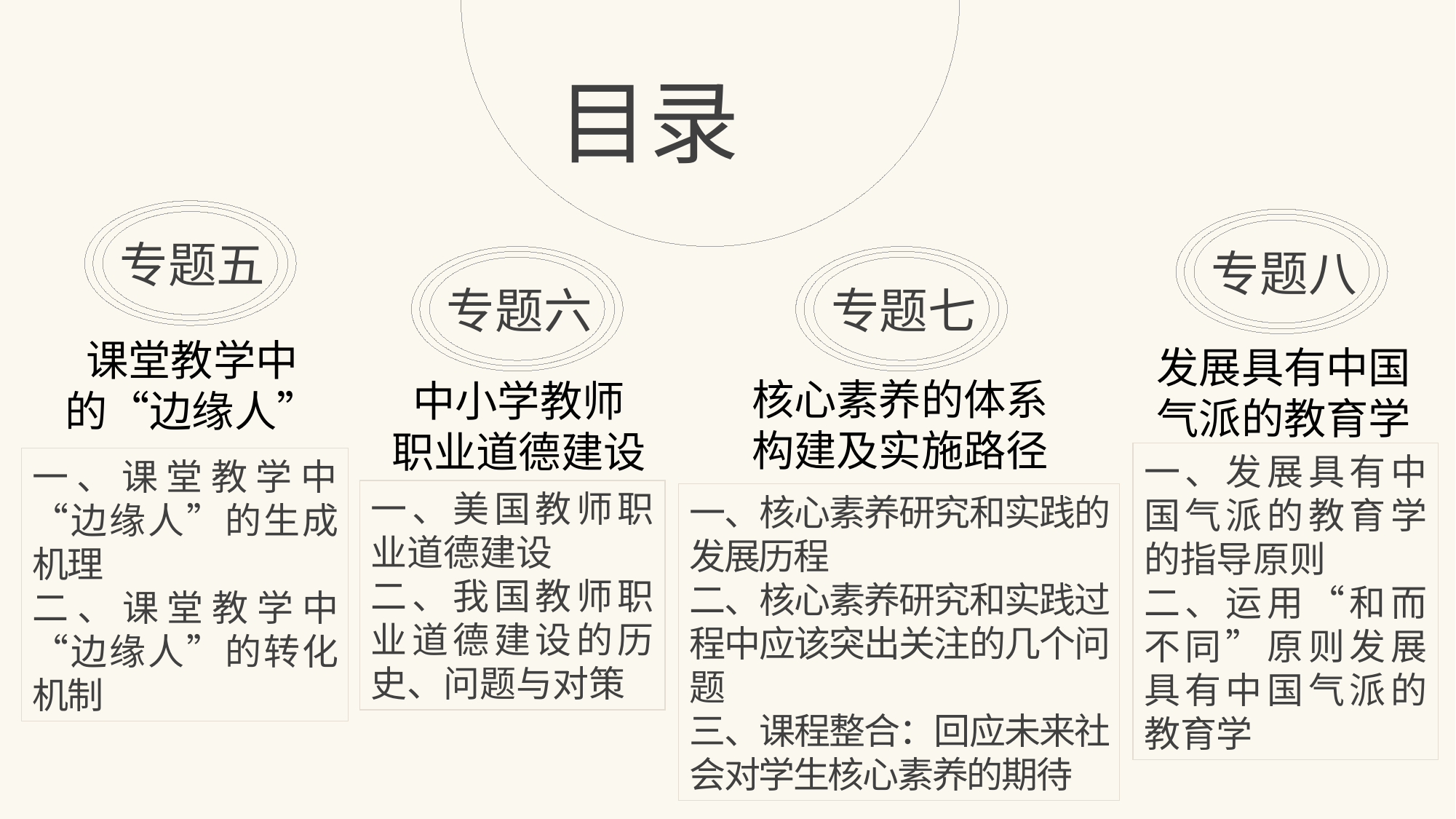

目录

专题五
课堂教学中
的“边缘人”
一、课堂教学中“边缘人”的生成机理
二、课堂教学中“边缘人”的转化机制

专题八
发展具有中国气派的教育学
一、发展具有中国气派的教育学的指导原则
二、运用“和而不同”原则发展具有中国气派的教育学

专题六
中小学教师
职业道德建设
一、美国教师职业道德建设
二、我国教师职业道德建设的历史、问题与对策

专题七
核心素养的体系
构建及实施路径
一、核心素养研究和实践的发展历程
二、核心素养研究和实践过程中应该突出关注的几个问题
三、课程整合：回应未来社会对学生核心素养的期待